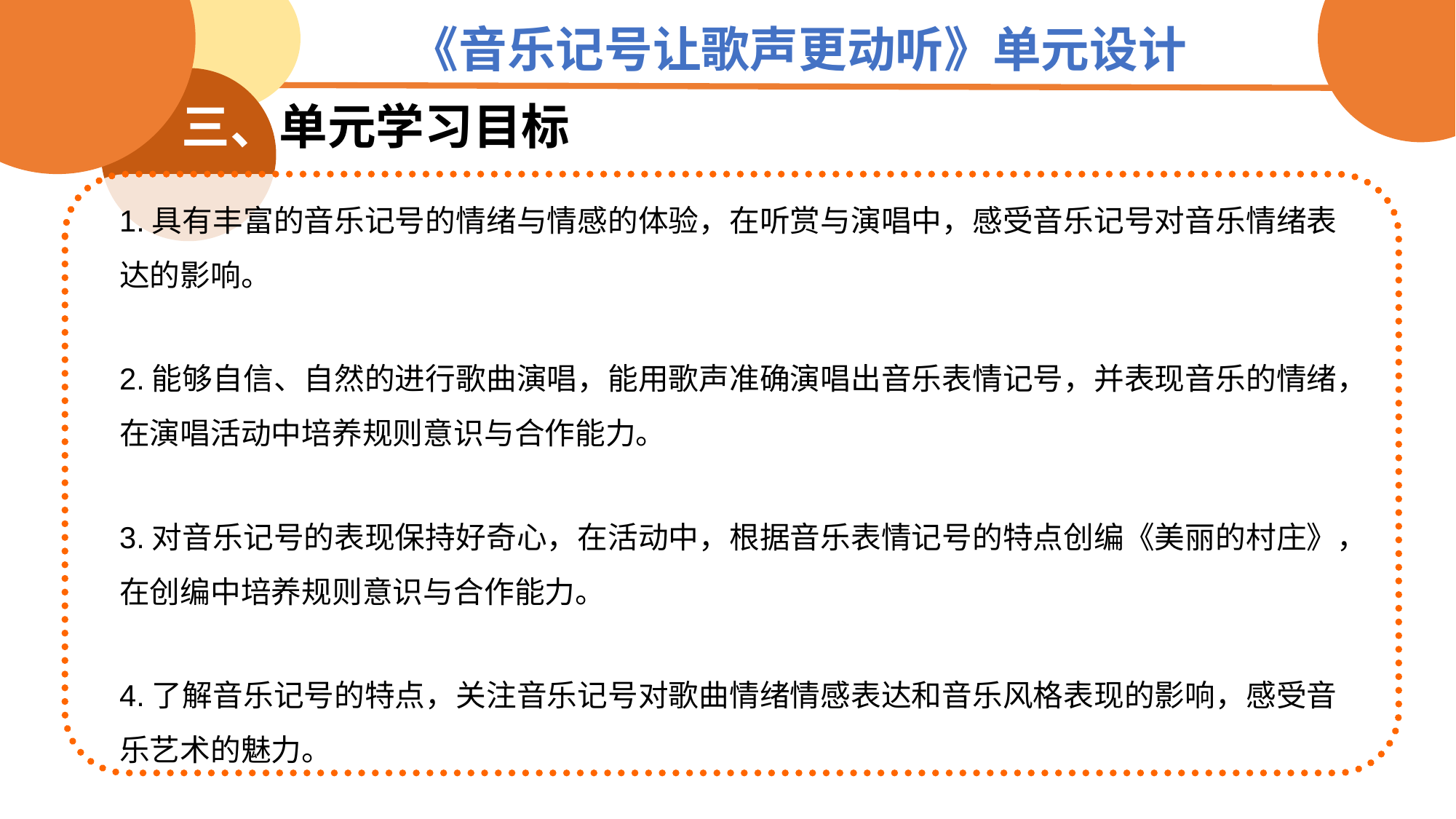

《音乐记号让歌声更动听》单元设计
三、单元学习目标

1.具有丰富的音乐记号的情绪与情感的体验，在听赏与演唱中，感受音乐记号对音乐情绪表达的影响。

2.能够自信、自然的进行歌曲演唱，能用歌声准确演唱出音乐表情记号，并表现音乐的情绪，在演唱活动中培养规则意识与合作能力。

3.对音乐记号的表现保持好奇心，在活动中，根据音乐表情记号的特点创编《美丽的村庄》，在创编中培养规则意识与合作能力。

4.了解音乐记号的特点，关注音乐记号对歌曲情绪情感表达和音乐风格表现的影响，感受音乐艺术的魅力。